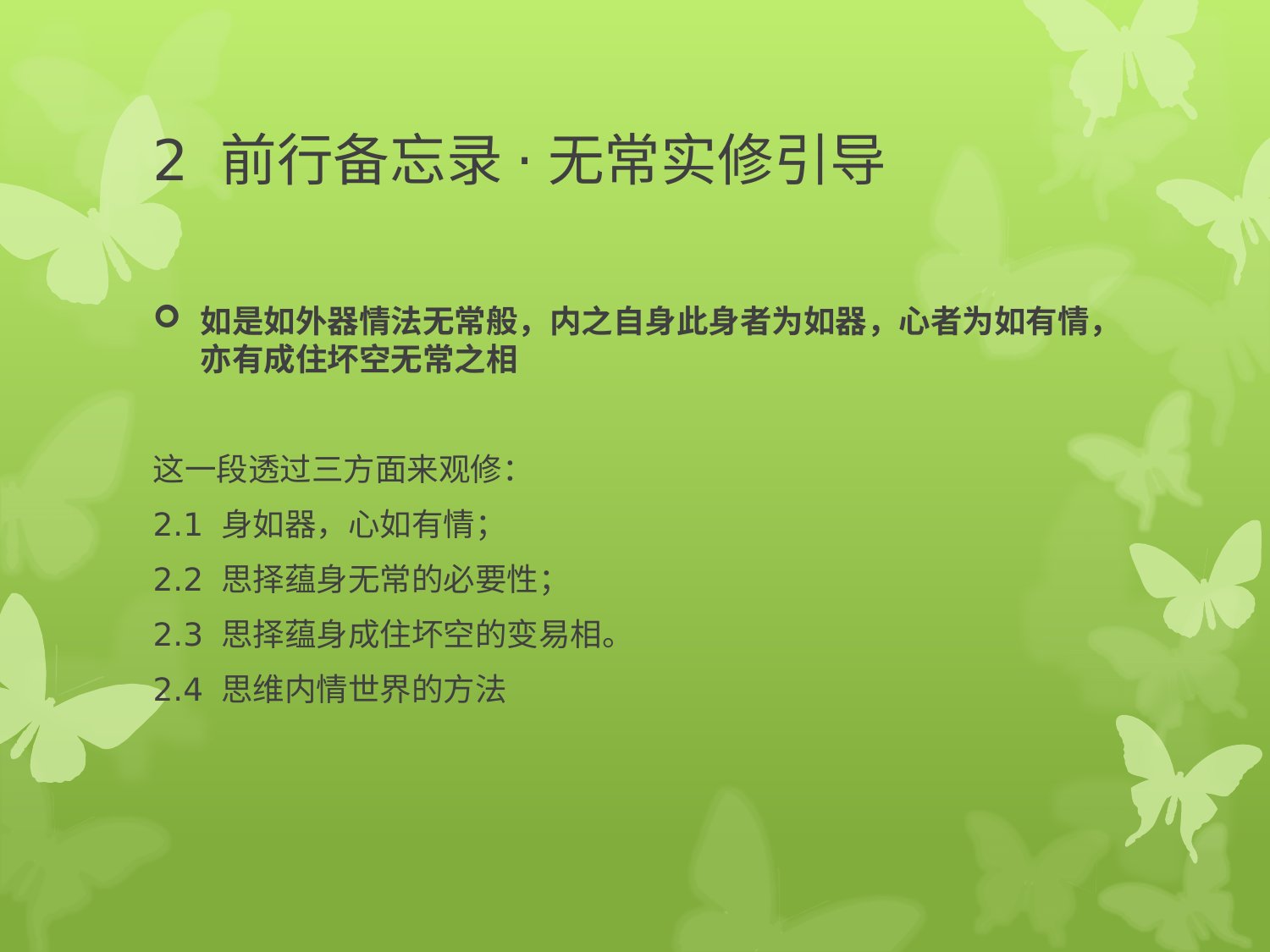

# 2 前行备忘录·无常实修引导
如是如外器情法无常般，内之自身此身者为如器，心者为如有情，亦有成住坏空无常之相

这一段透过三方面来观修：
2.1 身如器，心如有情；
2.2 思择蕴身无常的必要性；
2.3 思择蕴身成住坏空的变易相。
2.4 思维内情世界的方法